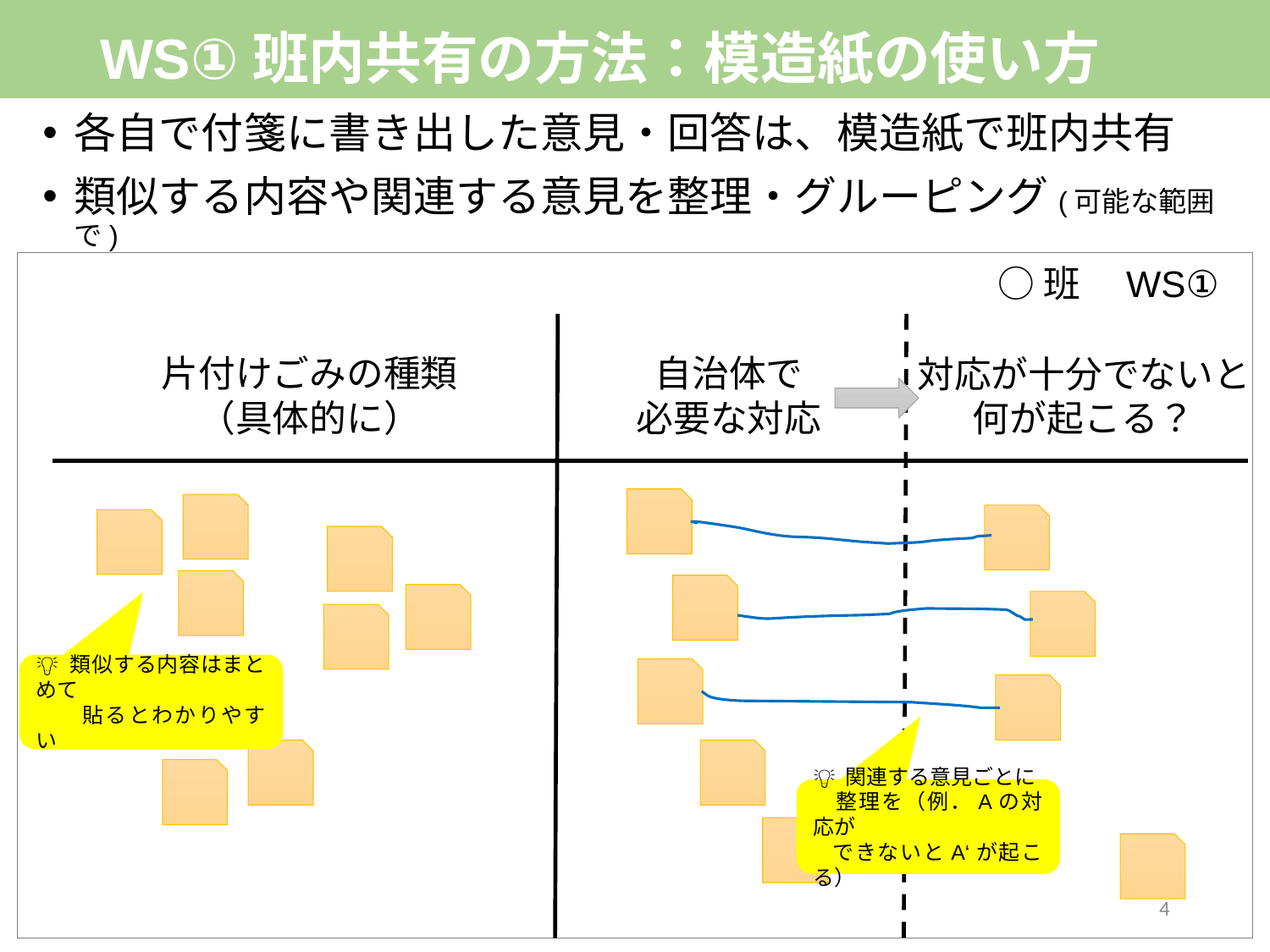

# WS①班内共有の方法：模造紙の使い方
各自で付箋に書き出した意見・回答は、模造紙で班内共有
類似する内容や関連する意見を整理・グルーピング(可能な範囲で)

○班　WS①
片付けごみの種類
（具体的に）
自治体で
必要な対応
対応が十分でないと何が起こる？

💡 類似する内容はまとめて
　　貼るとわかりやすい

💡 関連する意見ごとに
　整理を（例．Aの対応が
  できないとA‘が起こる）

4